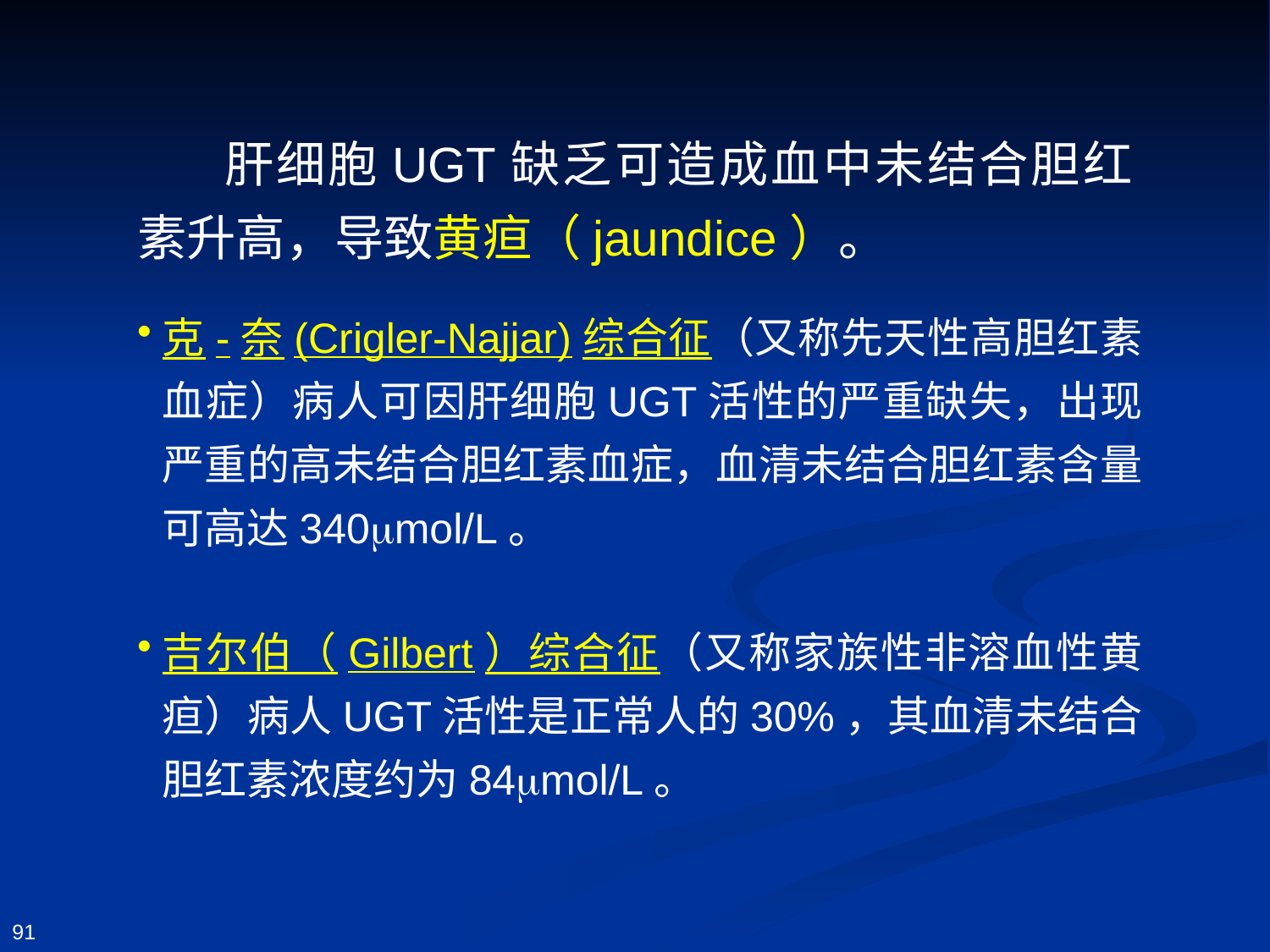

肝细胞UGT缺乏可造成血中未结合胆红素升高，导致黄疸（jaundice）。
克-奈(Crigler-Najjar)综合征（又称先天性高胆红素血症）病人可因肝细胞UGT活性的严重缺失，出现严重的高未结合胆红素血症，血清未结合胆红素含量可高达340μmol/L。
吉尔伯（Gilbert）综合征（又称家族性非溶血性黄疸）病人UGT活性是正常人的30%，其血清未结合胆红素浓度约为84μmol/L。
91